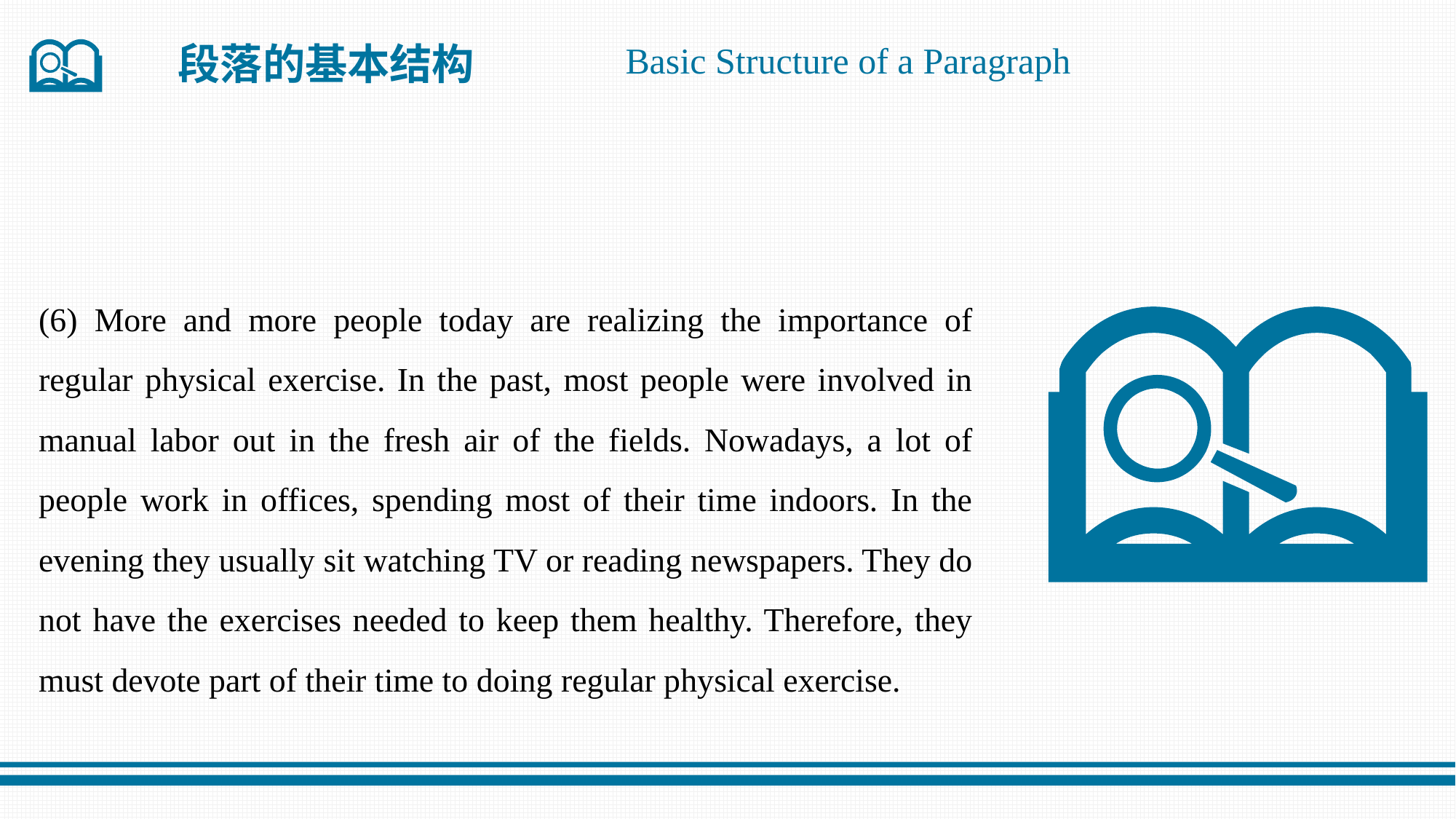

段落的基本结构
Basic Structure of a Paragraph
(6) More and more people today are realizing the importance of regular physical exercise. In the past, most people were involved in manual labor out in the fresh air of the fields. Nowadays, a lot of people work in offices, spending most of their time indoors. In the evening they usually sit watching TV or reading newspapers. They do not have the exercises needed to keep them healthy. Therefore, they must devote part of their time to doing regular physical exercise.